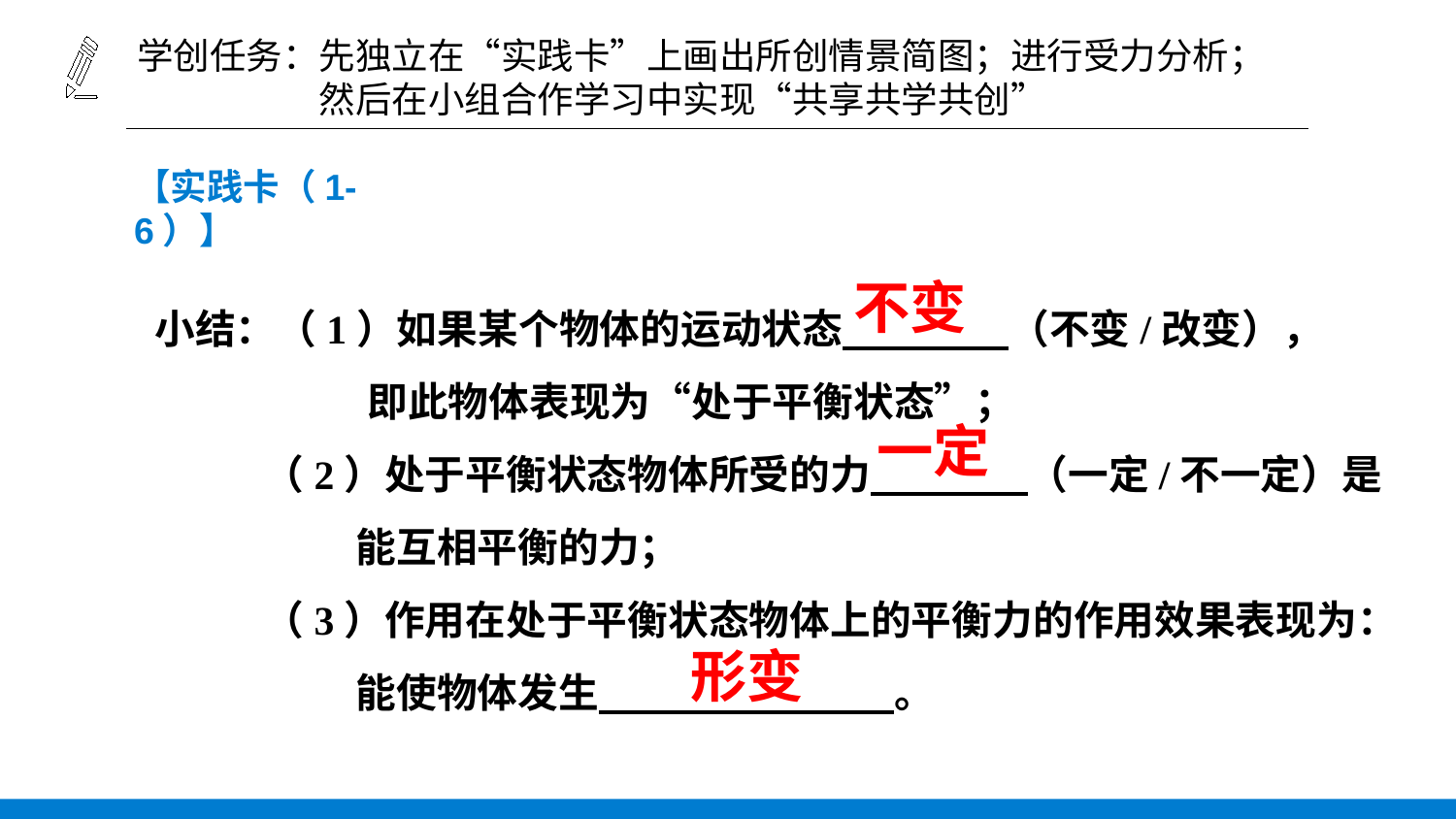

学创任务：先独立在“实践卡”上画出所创情景简图；进行受力分析；
                     然后在小组合作学习中实现“共享共学共创”

【实践卡（1-6）】
不变
小结：（1）如果某个物体的运动状态                  （不变/改变），
                      即此物体表现为“处于平衡状态”；
     （2）处于平衡状态物体所受的力                 （一定/不一定）是
               能互相平衡的力；
     （3）作用在处于平衡状态物体上的平衡力的作用效果表现为：
               能使物体发生                                。
一定
形变